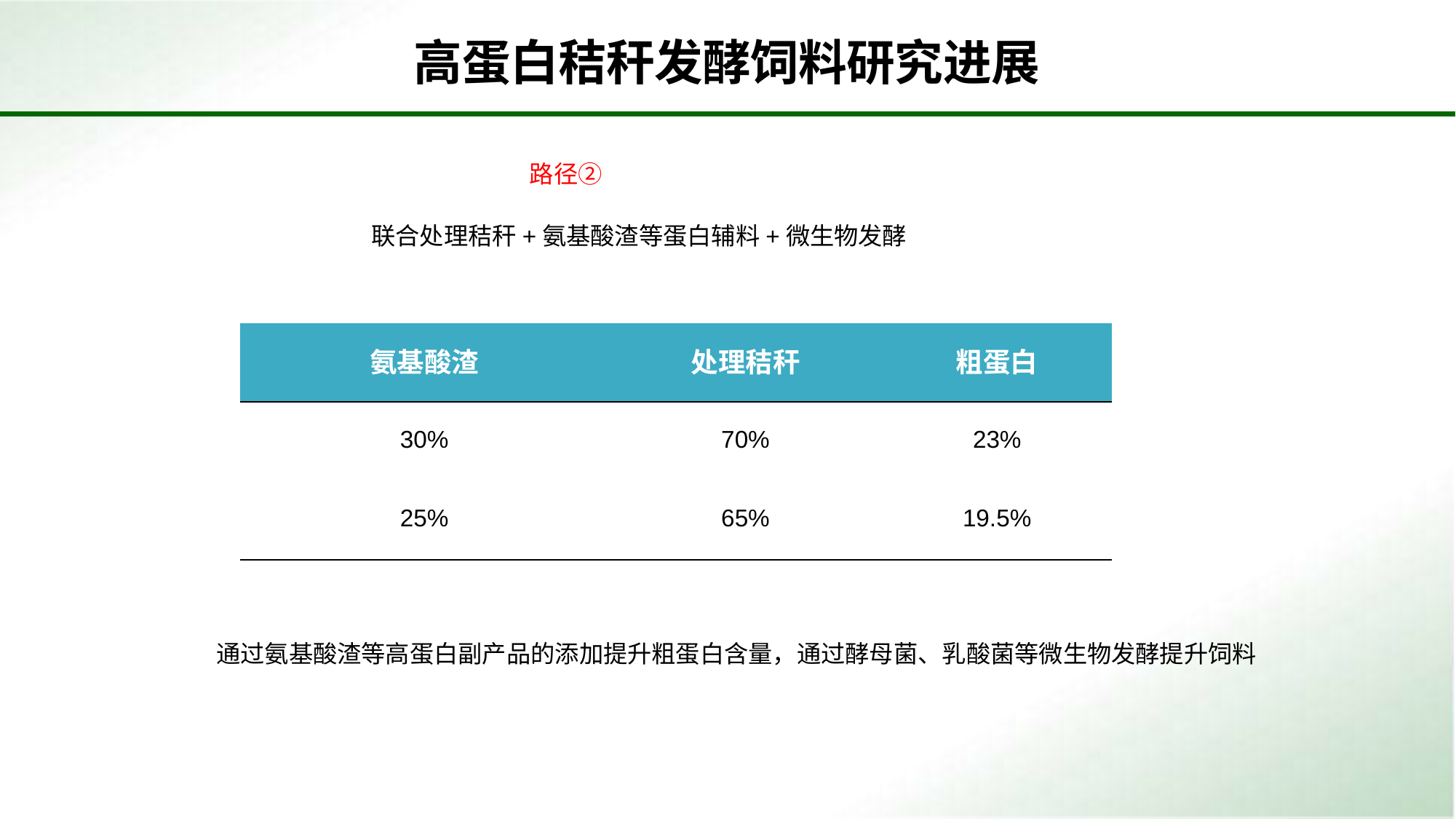

高蛋白秸秆发酵饲料研究进展

                                                                         路径②
                                            联合处理秸秆+氨基酸渣等蛋白辅料+微生物发酵

| 氨基酸渣 | 处理秸秆 | 粗蛋白 |
| --- | --- | --- |
| 30% | 70% | 23% |
| 25% | 65% | 19.5% |
通过氨基酸渣等高蛋白副产品的添加提升粗蛋白含量，通过酵母菌、乳酸菌等微生物发酵提升饲料